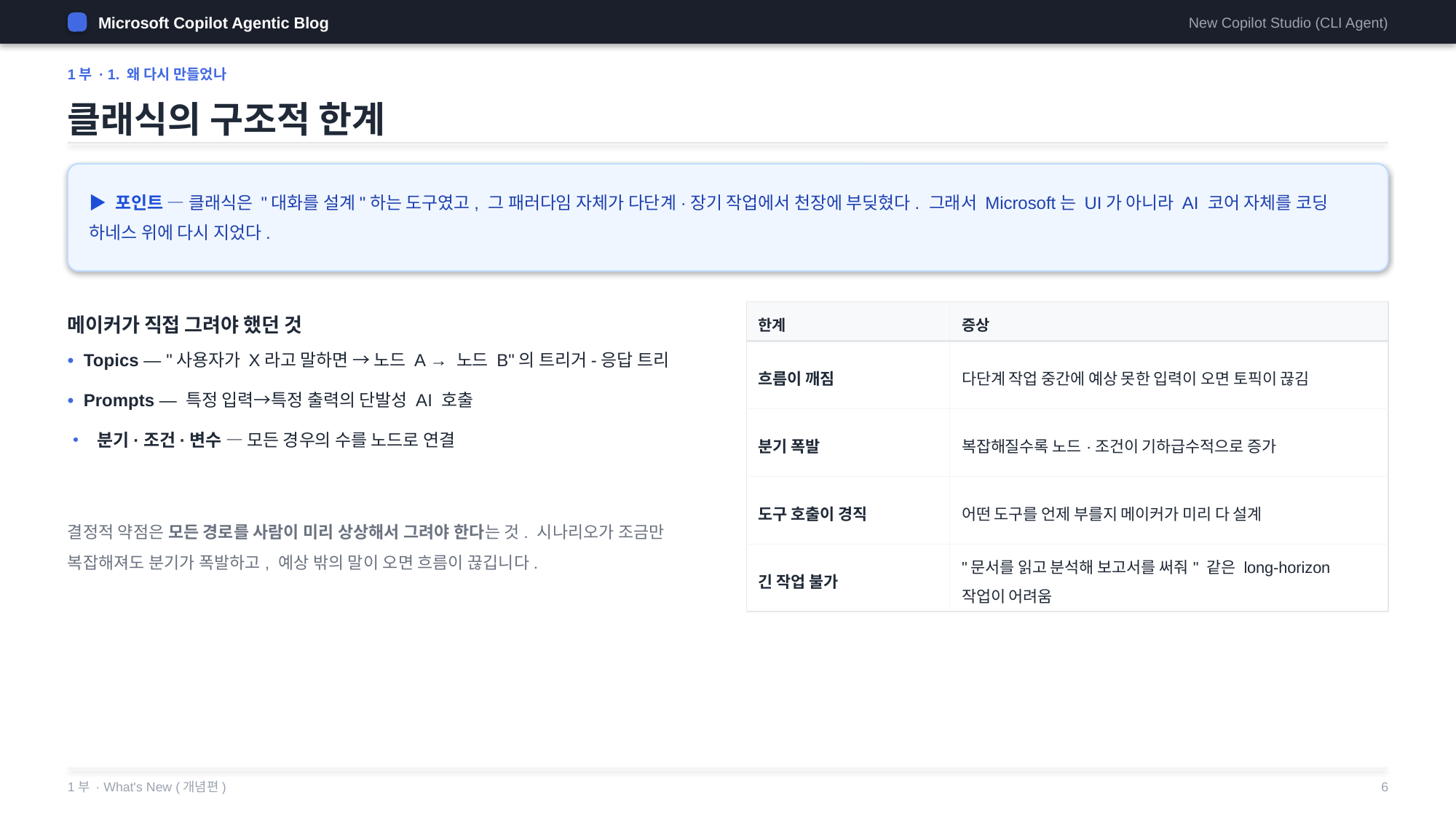

Microsoft Copilot Agentic Blog
New Copilot Studio (CLI Agent)

1부 · 1. 왜 다시 만들었나
클래식의 구조적 한계

▶ 포인트 — 클래식은 "대화를 설계"하는 도구였고, 그 패러다임 자체가 다단계·장기 작업에서 천장에 부딪혔다. 그래서 Microsoft는 UI가 아니라 AI 코어 자체를 코딩 하네스 위에 다시 지었다.
메이커가 직접 그려야 했던 것
| 한계 | 증상 |
| --- | --- |
| 흐름이 깨짐 | 다단계 작업 중간에 예상 못한 입력이 오면 토픽이 끊김 |
| 분기 폭발 | 복잡해질수록 노드·조건이 기하급수적으로 증가 |
| 도구 호출이 경직 | 어떤 도구를 언제 부를지 메이커가 미리 다 설계 |
| 긴 작업 불가 | "문서를 읽고 분석해 보고서를 써줘" 같은 long-horizon 작업이 어려움 |
•  Topics — "사용자가 X라고 말하면 → 노드 A → 노드 B"의 트리거-응답 트리
•  Prompts — 특정 입력→특정 출력의 단발성 AI 호출
•  분기·조건·변수 — 모든 경우의 수를 노드로 연결
결정적 약점은 모든 경로를 사람이 미리 상상해서 그려야 한다는 것. 시나리오가 조금만 복잡해져도 분기가 폭발하고, 예상 밖의 말이 오면 흐름이 끊깁니다.

1부 · What's New (개념편)
6